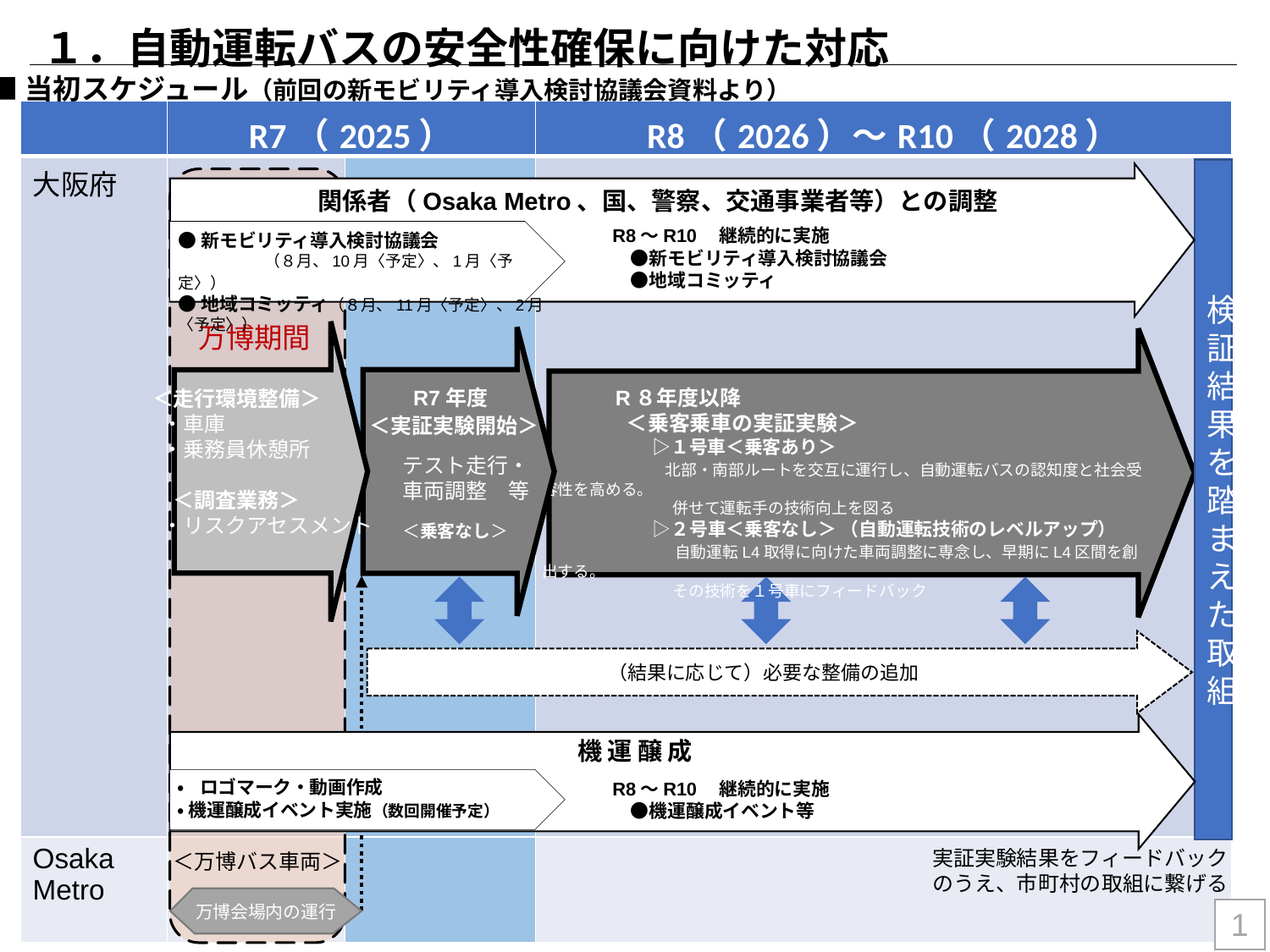

１．自動運転バスの安全性確保に向けた対応
■当初スケジュール（前回の新モビリティ導入検討協議会資料より）
|  | R7（2025） |  | R8（2026）～R10（2028） |
| --- | --- | --- | --- |
| 大阪府 |  |  |  |
| Osaka Metro |  |  |  |
検証結果を踏まえた取組

関係者（Osaka Metro、国、警察、交通事業者等）との調整
R8～R10　継続的に実施
　●新モビリティ導入検討協議会
　●地域コミッティ

●新モビリティ導入検討協議会
                       （８月、10月〈予定〉、1月〈予定〉）
●地域コミッティ（８月、11月〈予定〉、2月〈予定〉）
万博期間

R7年度
　　　 R８年度以降
　　　　＜乗客乗車の実証実験＞
　　　　　　▷１号車＜乗客あり＞
　　　　　  　 北部・南部ルートを交互に運行し、自動運転バスの認知度と社会受容性を高める。
　　　　　　 　　併せて運転手の技術向上を図る
　　　　　　▷２号車＜乗客なし＞ （自動運転技術のレベルアップ）
　　　　　　 　自動運転L4取得に向けた車両調整に専念し、早期にL4区間を創出する。
　　　　　　　　 その技術を１号車にフィードバック

＜走行環境整備＞
 ・車庫
 ・乗務員休憩所

　＜調査業務＞
 ・リスクアセスメント
＜実証実験開始＞
テスト走行・
車両調整　等
＜乗客なし＞

（結果に応じて）必要な整備の追加

機運醸成
•ロゴマーク・動画作成
•機運醸成イベント実施（数回開催予定）

R8～R10　継続的に実施
　●機運醸成イベント等
実証実験結果をフィードバック
のうえ、市町村の取組に繋げる
＜万博バス車両＞
万博会場内の運行
 1